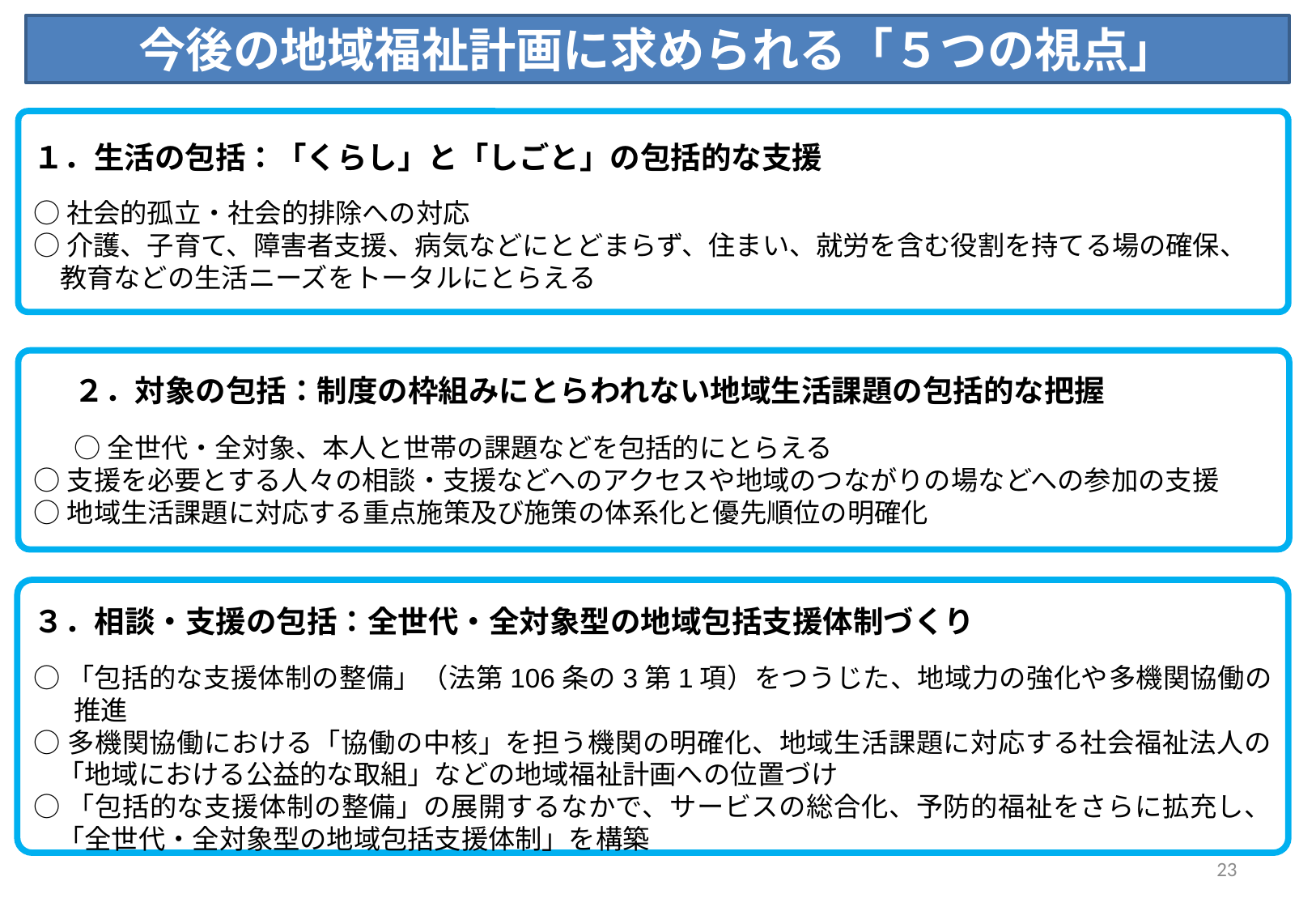

今後の地域福祉計画に求められる「５つの視点」

１．生活の包括：「くらし」と「しごと」の包括的な支援

○社会的孤立・社会的排除への対応
○介護、子育て、障害者支援、病気などにとどまらず、住まい、就労を含む役割を持てる場の確保、
　教育などの生活ニーズをトータルにとらえる

２．対象の包括：制度の枠組みにとらわれない地域生活課題の包括的な把握

○全世代・全対象、本人と世帯の課題などを包括的にとらえる
○支援を必要とする人々の相談・支援などへのアクセスや地域のつながりの場などへの参加の支援
○地域生活課題に対応する重点施策及び施策の体系化と優先順位の明確化

３．相談・支援の包括：全世代・全対象型の地域包括支援体制づくり

○「包括的な支援体制の整備」（法第106条の3第1項）をつうじた、地域力の強化や多機関協働の推進
○多機関協働における「協働の中核」を担う機関の明確化、地域生活課題に対応する社会福祉法人の「地域における公益的な取組」などの地域福祉計画への位置づけ
○「包括的な支援体制の整備」の展開するなかで、サービスの総合化、予防的福祉をさらに拡充し、「全世代・全対象型の地域包括支援体制」を構築

23